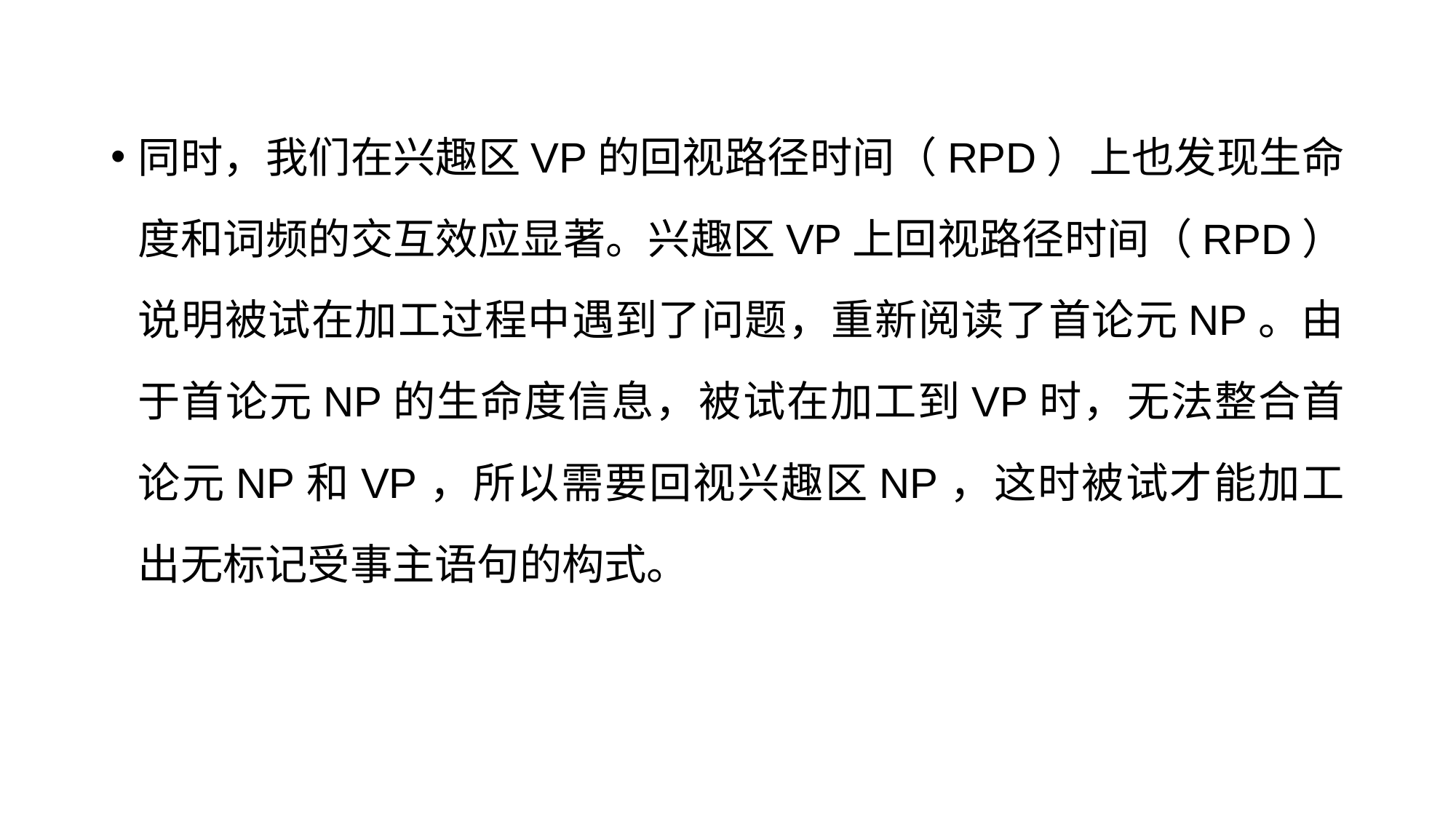

同时，我们在兴趣区VP的回视路径时间（RPD）上也发现生命度和词频的交互效应显著。兴趣区VP上回视路径时间（RPD）说明被试在加工过程中遇到了问题，重新阅读了首论元NP。由于首论元NP的生命度信息，被试在加工到VP时，无法整合首论元NP和VP，所以需要回视兴趣区NP，这时被试才能加工出无标记受事主语句的构式。